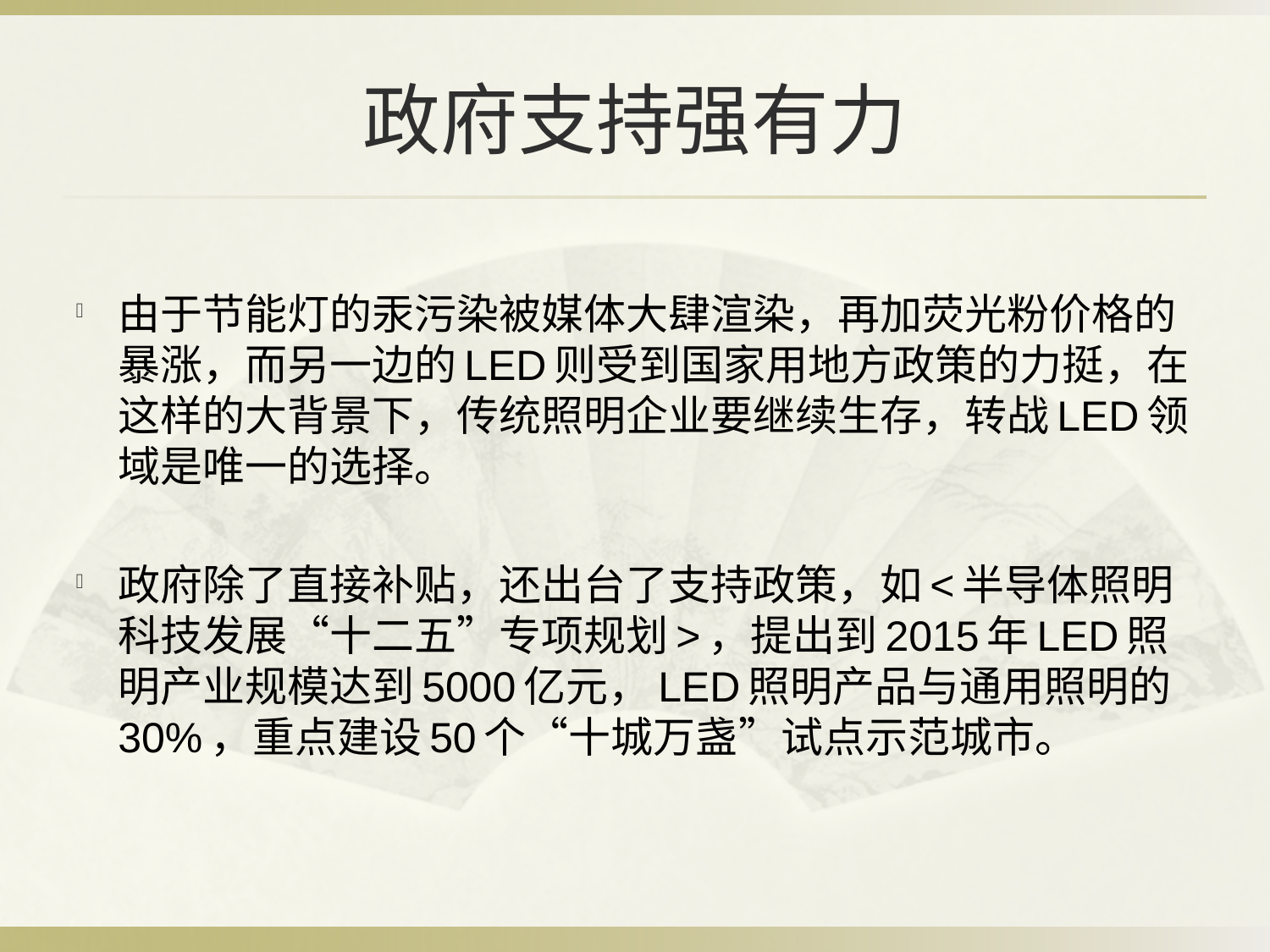

# 政府支持强有力

由于节能灯的汞污染被媒体大肆渲染，再加荧光粉价格的暴涨，而另一边的LED则受到国家用地方政策的力挺，在这样的大背景下，传统照明企业要继续生存，转战LED领域是唯一的选择。

政府除了直接补贴，还出台了支持政策，如<半导体照明科技发展“十二五”专项规划>，提出到2015年LED照明产业规模达到5000亿元，LED照明产品与通用照明的30%，重点建设50个“十城万盏”试点示范城市。